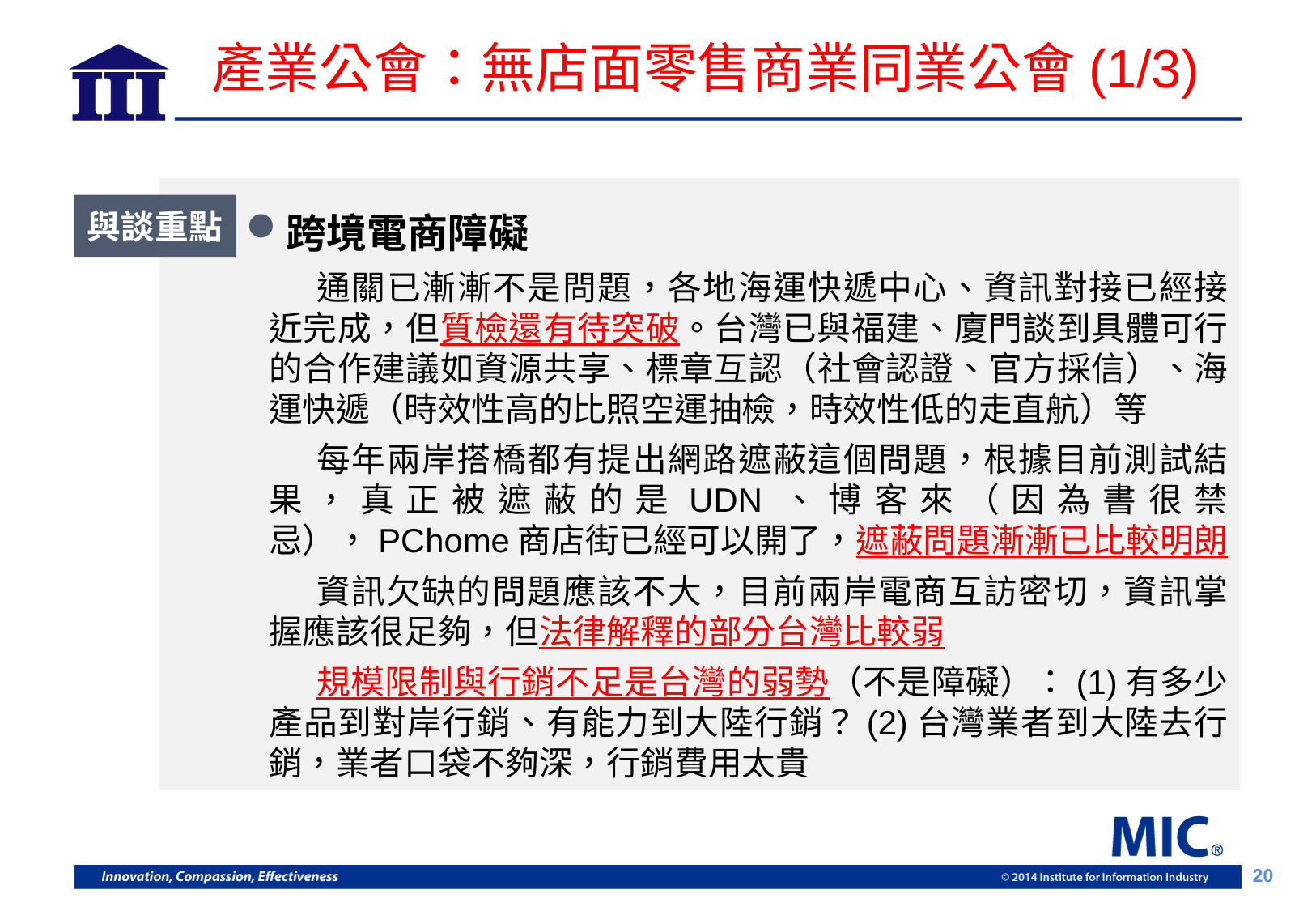

產業公會：無店面零售商業同業公會(1/3)

跨境電商障礙
通關已漸漸不是問題，各地海運快遞中心、資訊對接已經接近完成，但質檢還有待突破。台灣已與福建、廈門談到具體可行的合作建議如資源共享、標章互認（社會認證、官方採信）、海運快遞（時效性高的比照空運抽檢，時效性低的走直航）等
每年兩岸搭橋都有提出網路遮蔽這個問題，根據目前測試結果，真正被遮蔽的是UDN、博客來（因為書很禁忌），PChome商店街已經可以開了，遮蔽問題漸漸已比較明朗
資訊欠缺的問題應該不大，目前兩岸電商互訪密切，資訊掌握應該很足夠，但法律解釋的部分台灣比較弱
規模限制與行銷不足是台灣的弱勢（不是障礙）：(1)有多少產品到對岸行銷、有能力到大陸行銷？(2)台灣業者到大陸去行銷，業者口袋不夠深，行銷費用太貴

與談重點